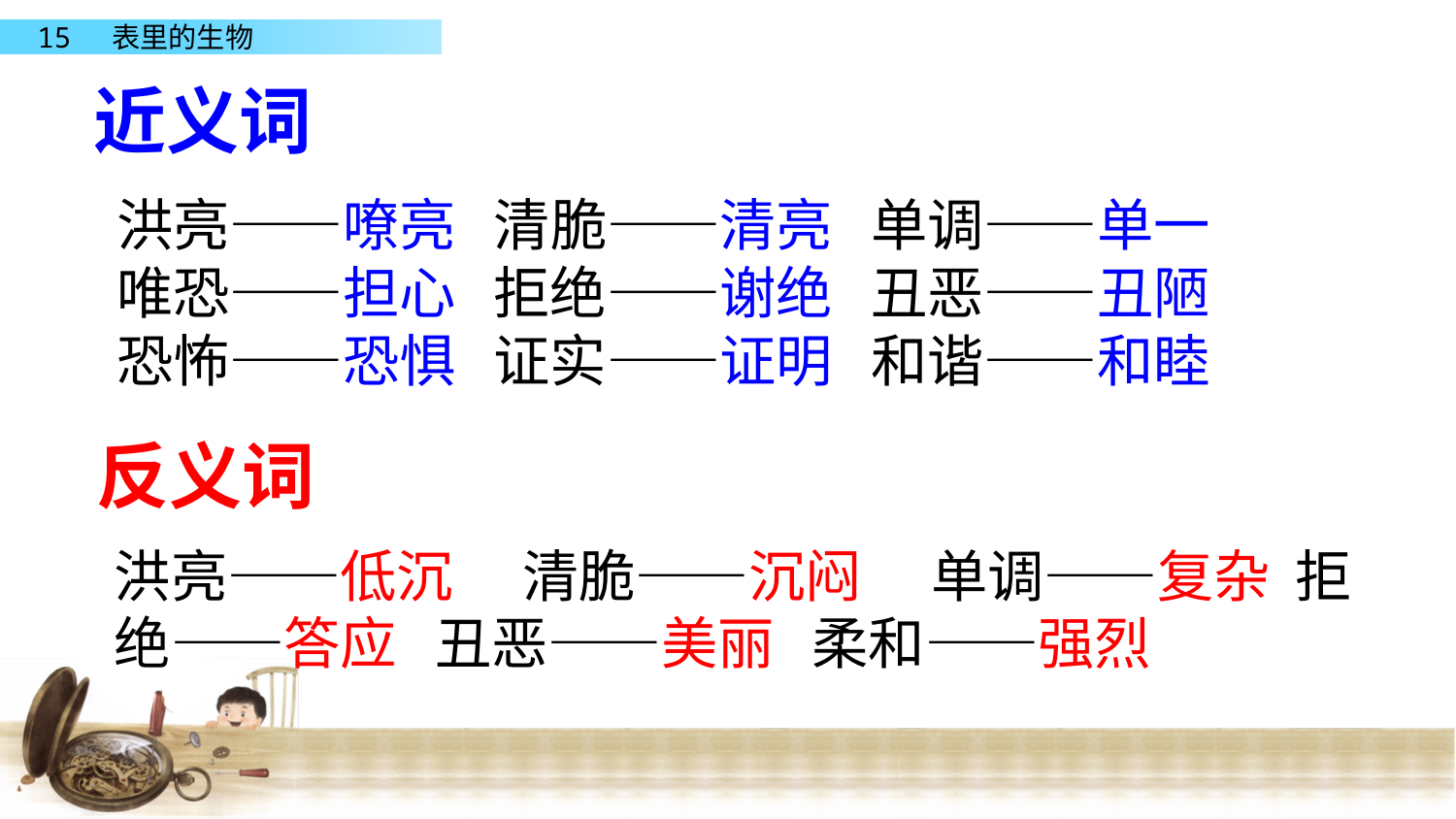

近义词
洪亮——嘹亮   清脆——清亮   单调——单一
唯恐——担心   拒绝——谢绝   丑恶——丑陋
恐怖——恐惧   证实——证明   和谐——和睦
反义词
洪亮——低沉 　清脆——沉闷　 单调——复杂  拒绝——答应   丑恶——美丽   柔和——强烈